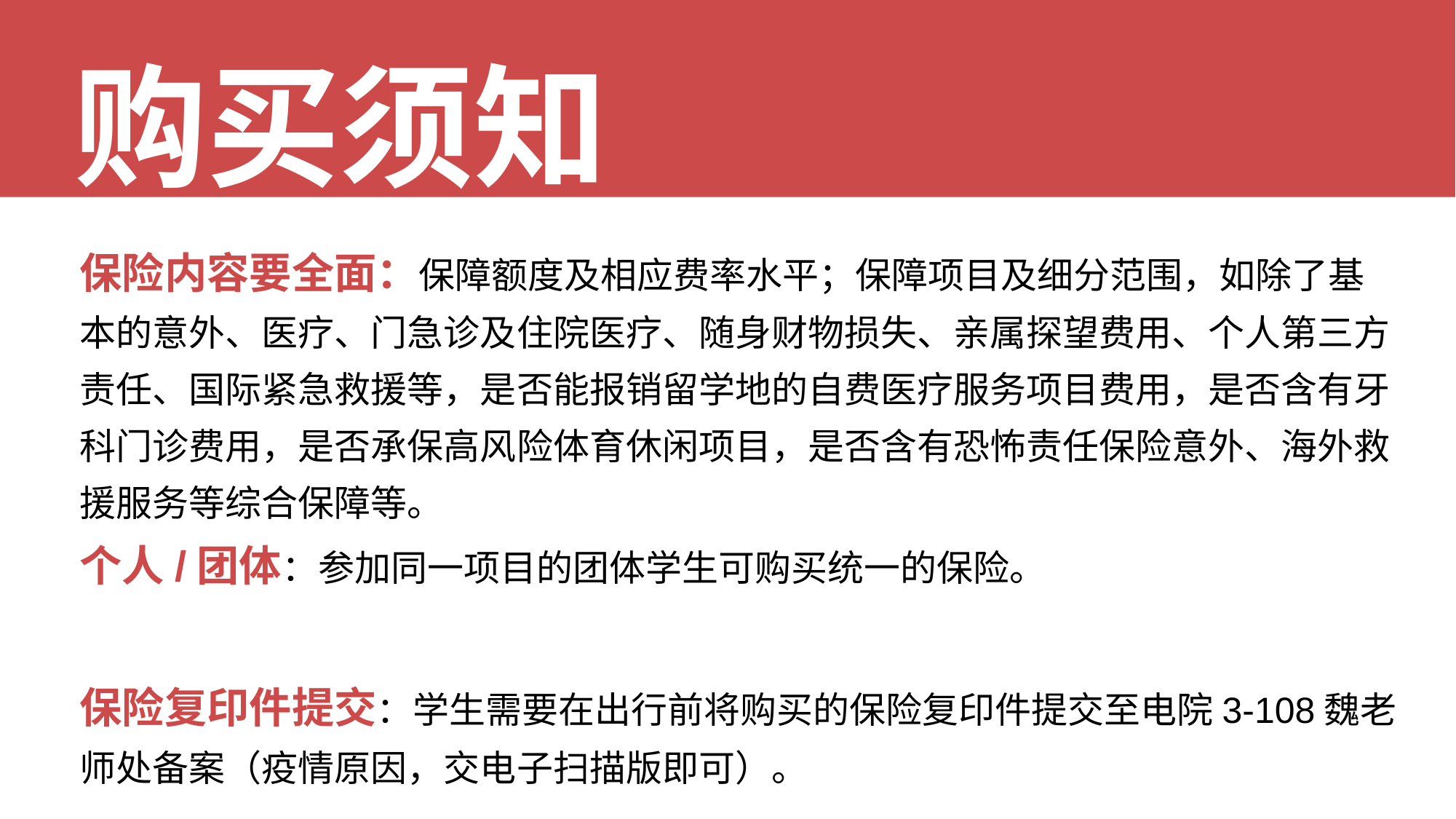

购买须知
保险内容要全面：保障额度及相应费率水平；保障项目及细分范围，如除了基本的意外、医疗、门急诊及住院医疗、随身财物损失、亲属探望费用、个人第三方责任、国际紧急救援等，是否能报销留学地的自费医疗服务项目费用，是否含有牙科门诊费用，是否承保高风险体育休闲项目，是否含有恐怖责任保险意外、海外救援服务等综合保障等。
个人/团体：参加同一项目的团体学生可购买统一的保险。

保险复印件提交：学生需要在出行前将购买的保险复印件提交至电院3-108魏老师处备案（疫情原因，交电子扫描版即可）。